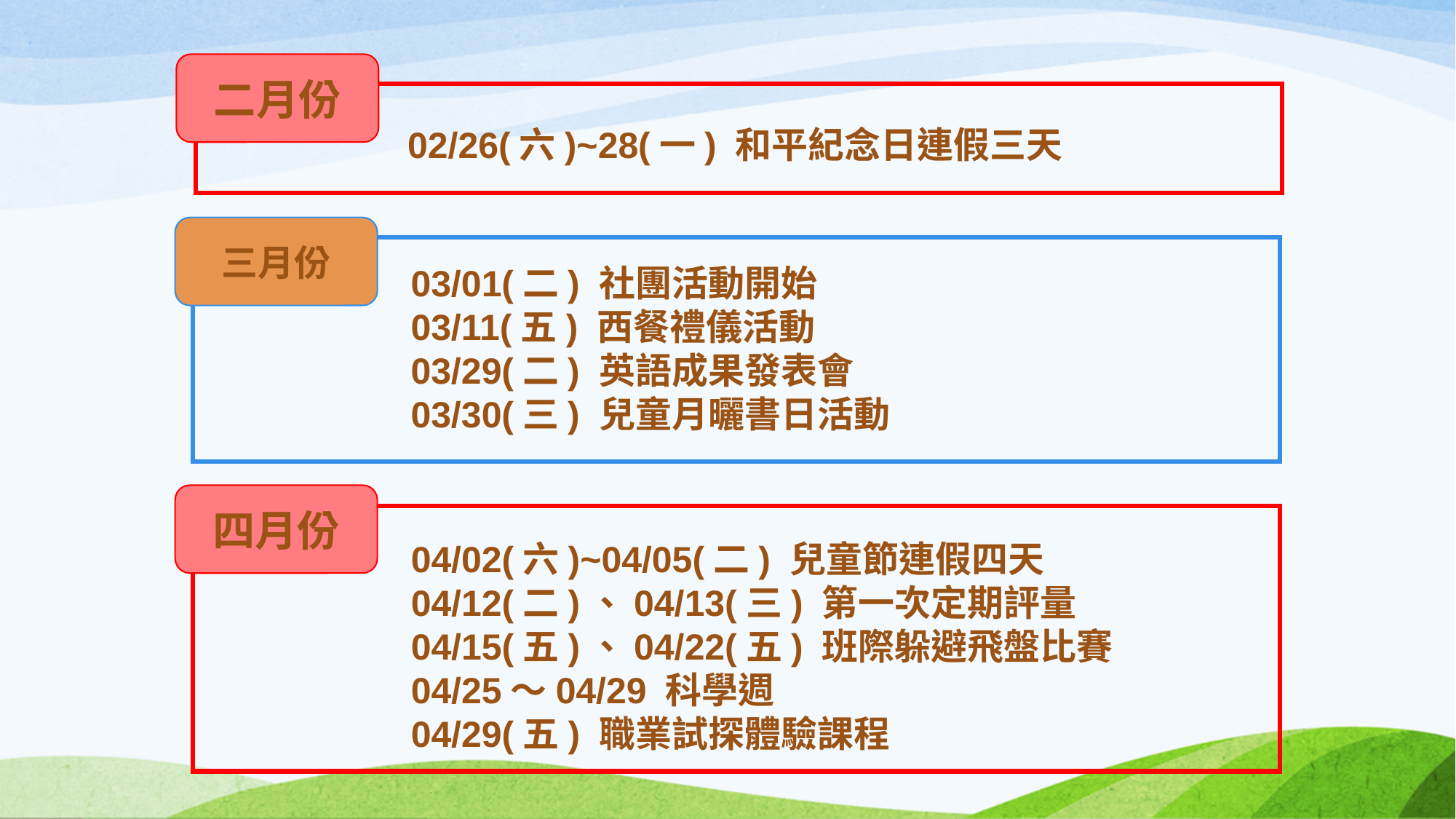

二月份

02/26(六)~28(一) 和平紀念日連假三天
三月份

03/01(二) 社團活動開始
03/11(五) 西餐禮儀活動
03/29(二) 英語成果發表會
03/30(三) 兒童月曬書日活動
四月份

04/02(六)~04/05(二) 兒童節連假四天
04/12(二)、04/13(三) 第一次定期評量
04/15(五)、04/22(五) 班際躲避飛盤比賽
04/25～04/29 科學週
04/29(五) 職業試探體驗課程